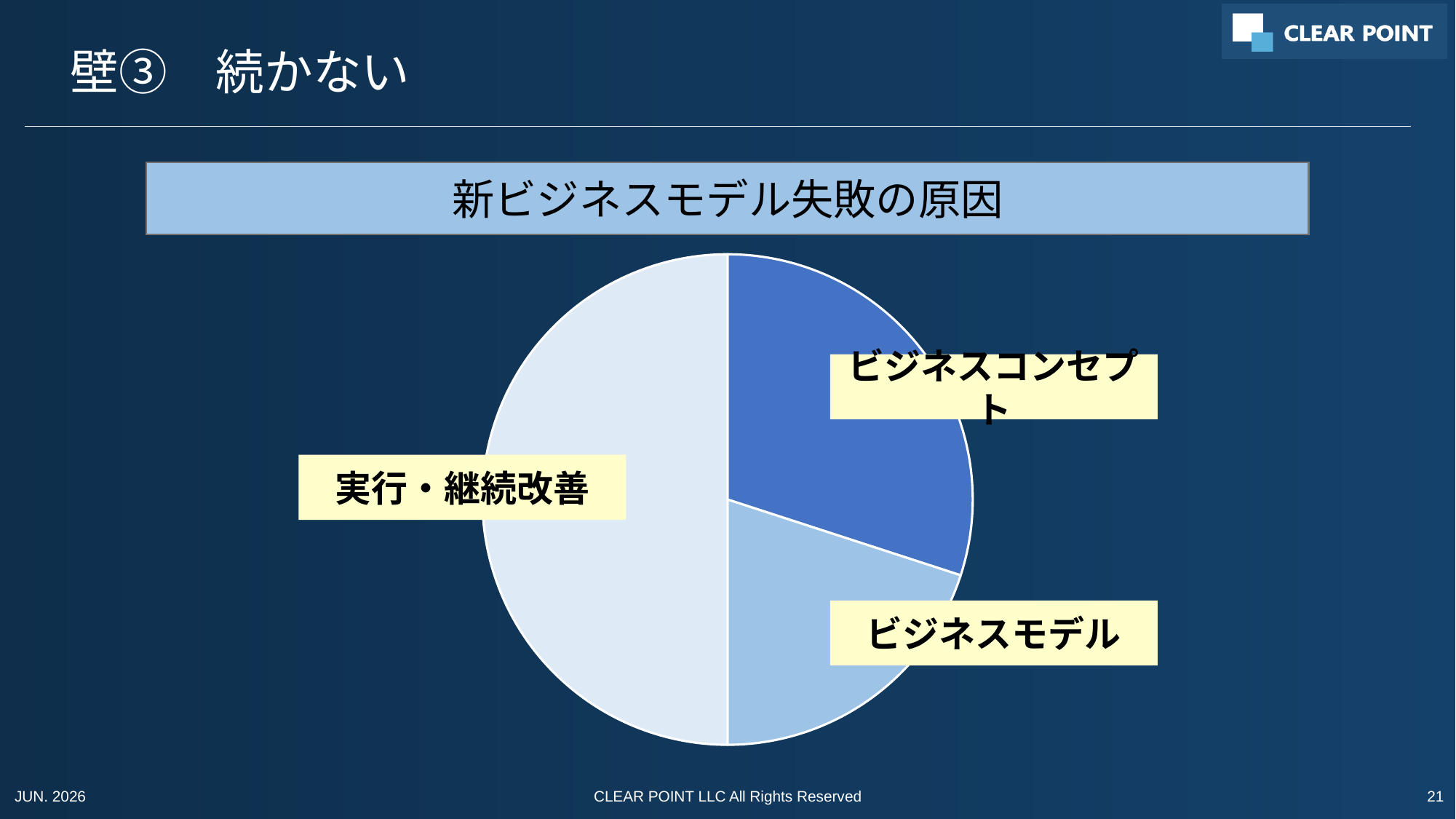

# 壁③　続かない
新ビジネスモデル失敗の原因

### Chart

| Category | 売上高 |
|---|---|
| ビジネスコンセプト | 30.0 |
| ビジネスモデル | 20.0 |
| 実行・継続改善 | 50.0 |
ビジネスコンセプト
実行・継続改善
ビジネスモデル
JUN. 2026
CLEAR POINT LLC All Rights Reserved
21